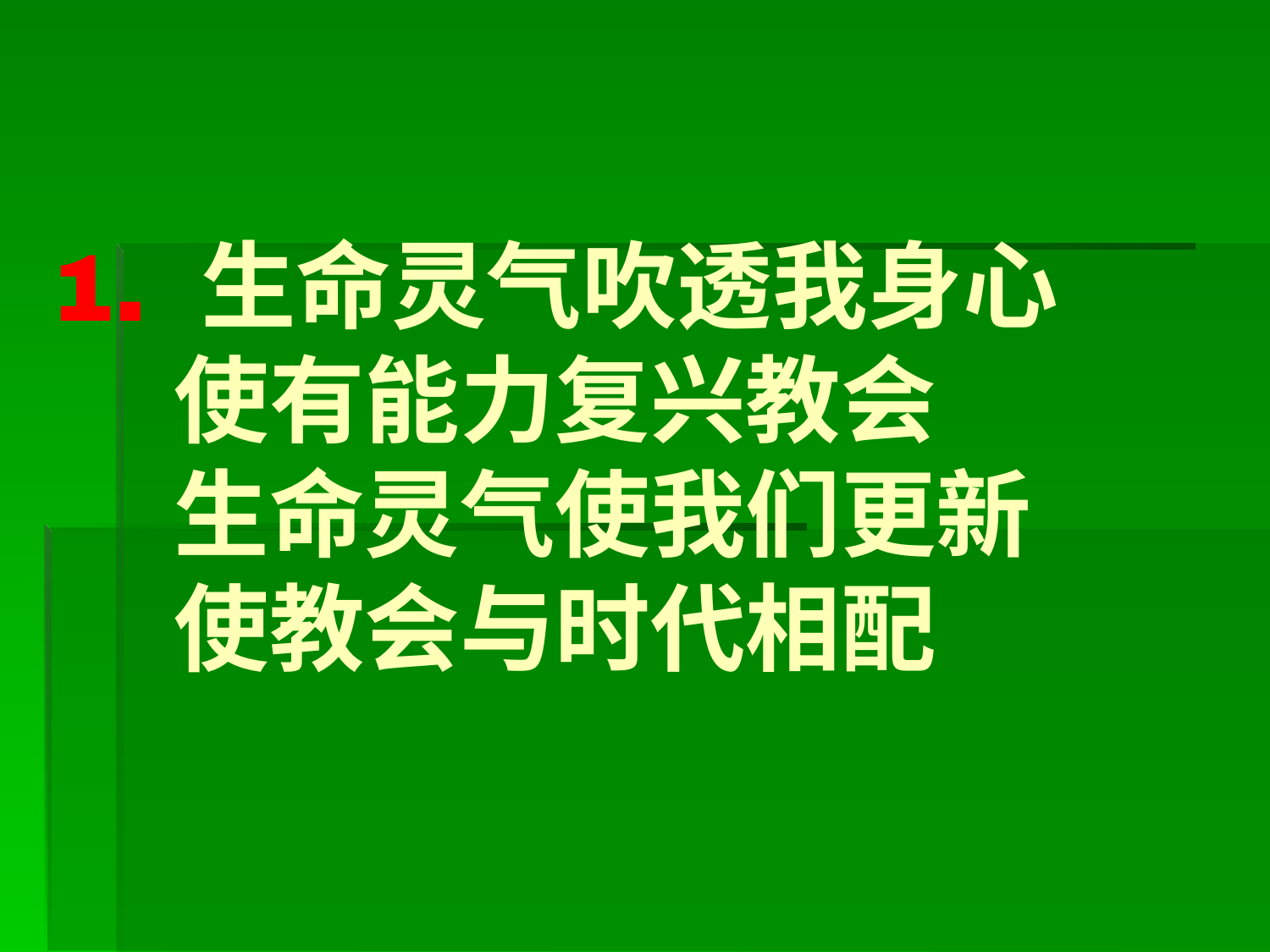

# 1. 生命灵气吹透我身心 使有能力复兴教会 生命灵气使我们更新 使教会与时代相配